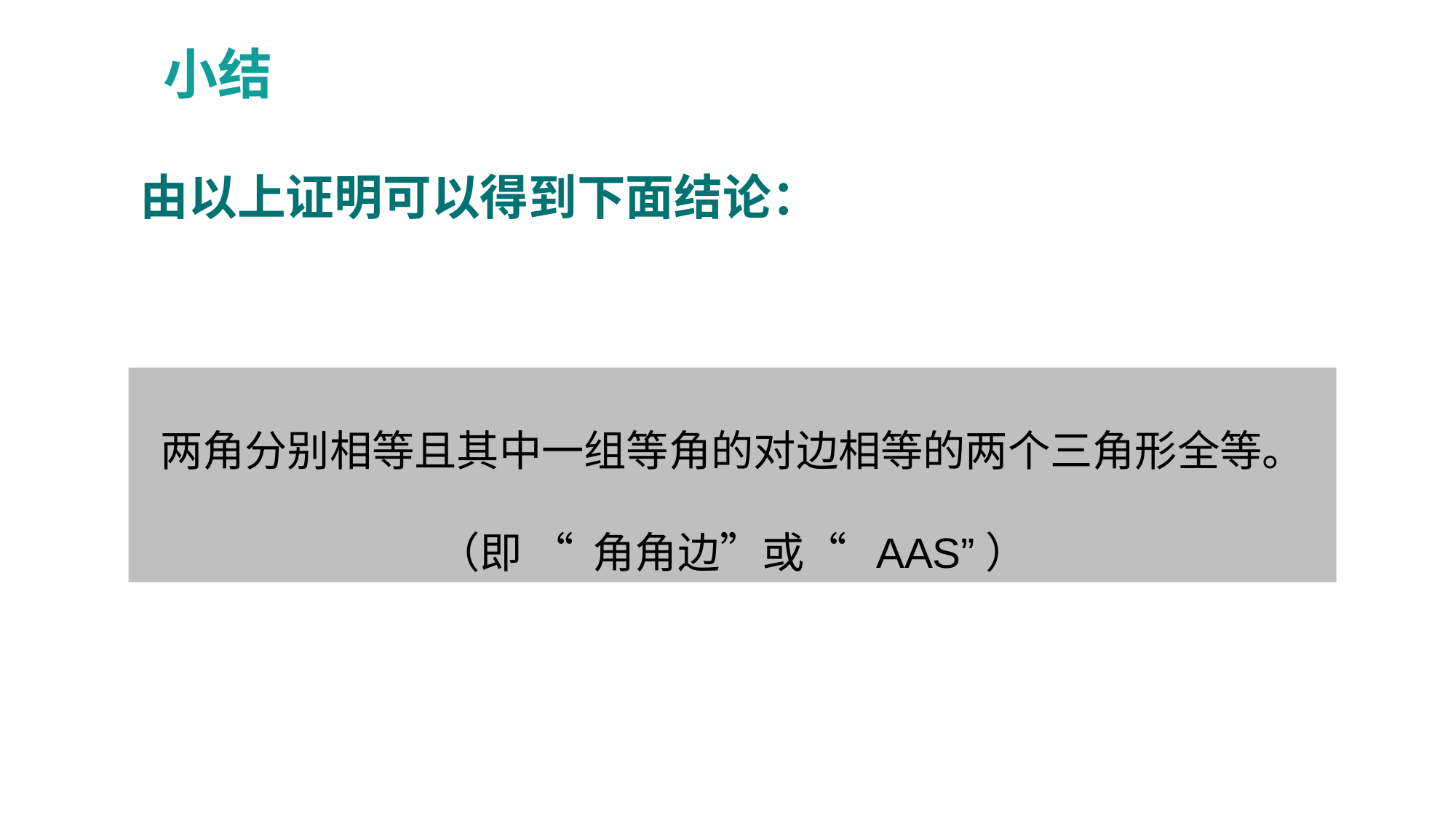

小结
由以上证明可以得到下面结论：
两角分别相等且其中一组等角的对边相等的两个三角形全等。（即 “  角角边”或“  AAS”）